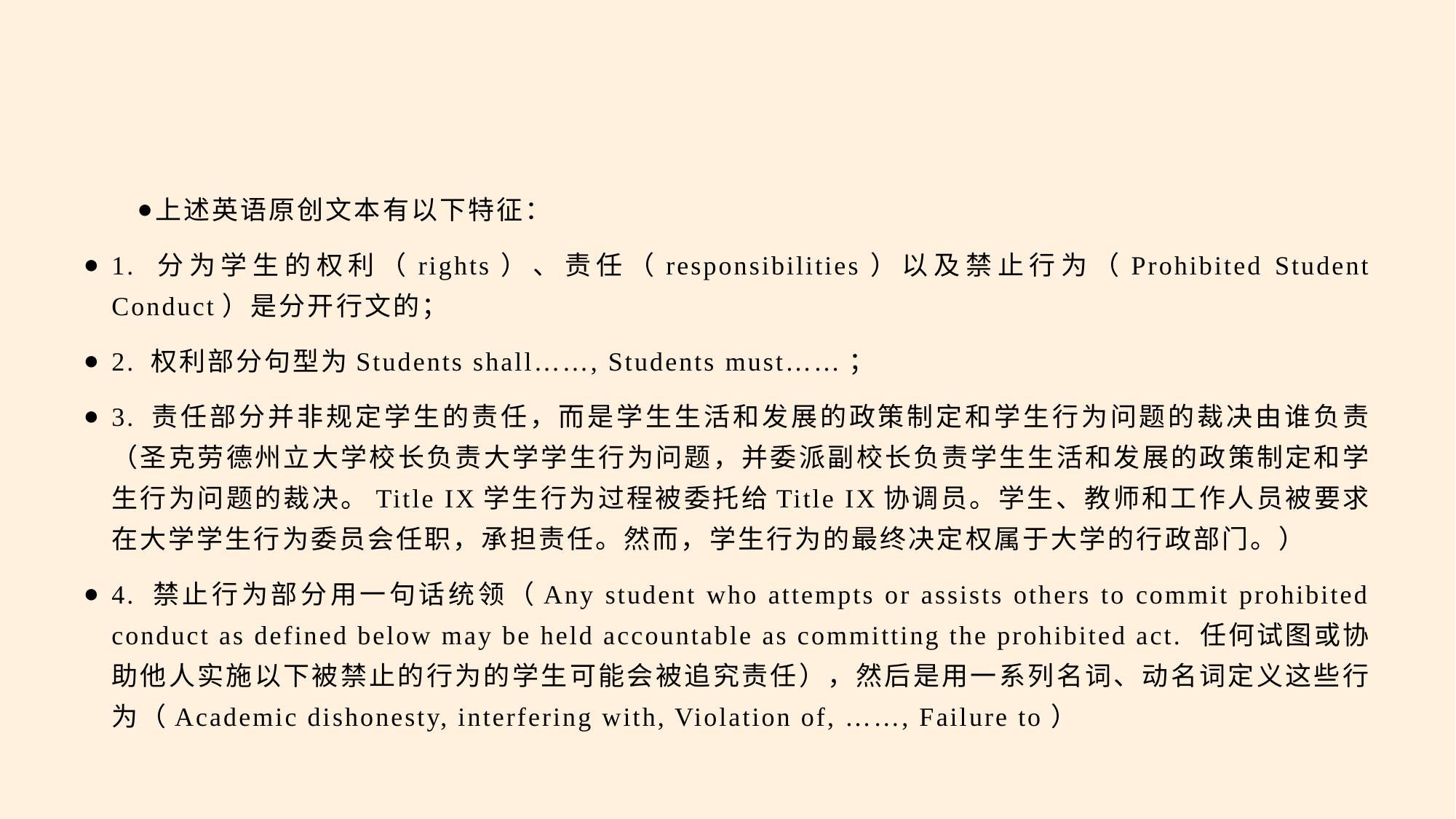

#
上述英语原创文本有以下特征：
1. 分为学生的权利（rights）、责任（responsibilities）以及禁止行为（Prohibited Student Conduct）是分开行文的；
2. 权利部分句型为Students shall……, Students must……；
3. 责任部分并非规定学生的责任，而是学生生活和发展的政策制定和学生行为问题的裁决由谁负责（圣克劳德州立大学校长负责大学学生行为问题，并委派副校长负责学生生活和发展的政策制定和学生行为问题的裁决。Title IX学生行为过程被委托给Title IX协调员。学生、教师和工作人员被要求在大学学生行为委员会任职，承担责任。然而，学生行为的最终决定权属于大学的行政部门。）
4. 禁止行为部分用一句话统领（Any student who attempts or assists others to commit prohibited conduct as defined below may be held accountable as committing the prohibited act. 任何试图或协助他人实施以下被禁止的行为的学生可能会被追究责任），然后是用一系列名词、动名词定义这些行为（Academic dishonesty, interfering with, Violation of, ……, Failure to）